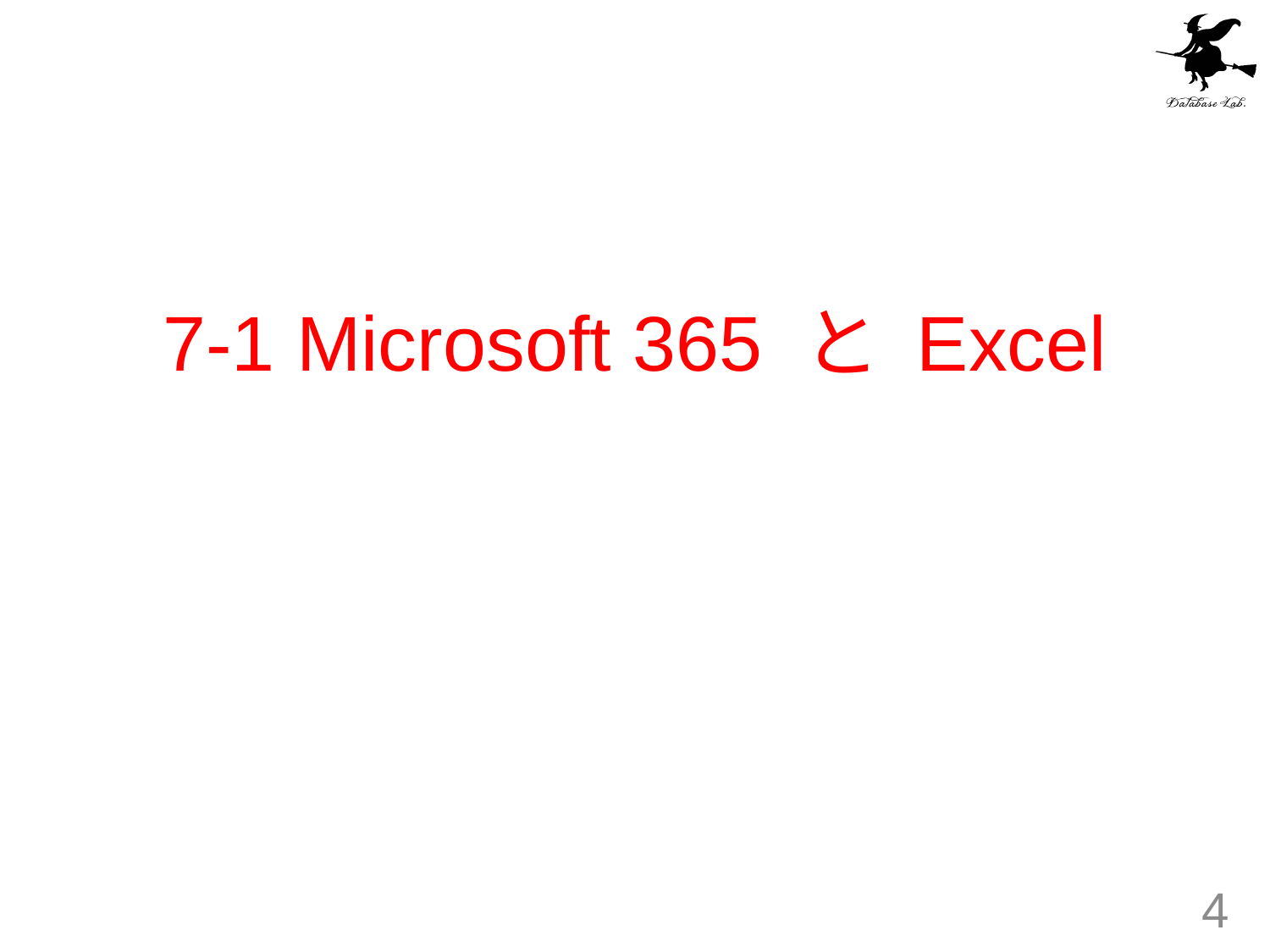

# 7-1 Microsoft 365 と Excel

4